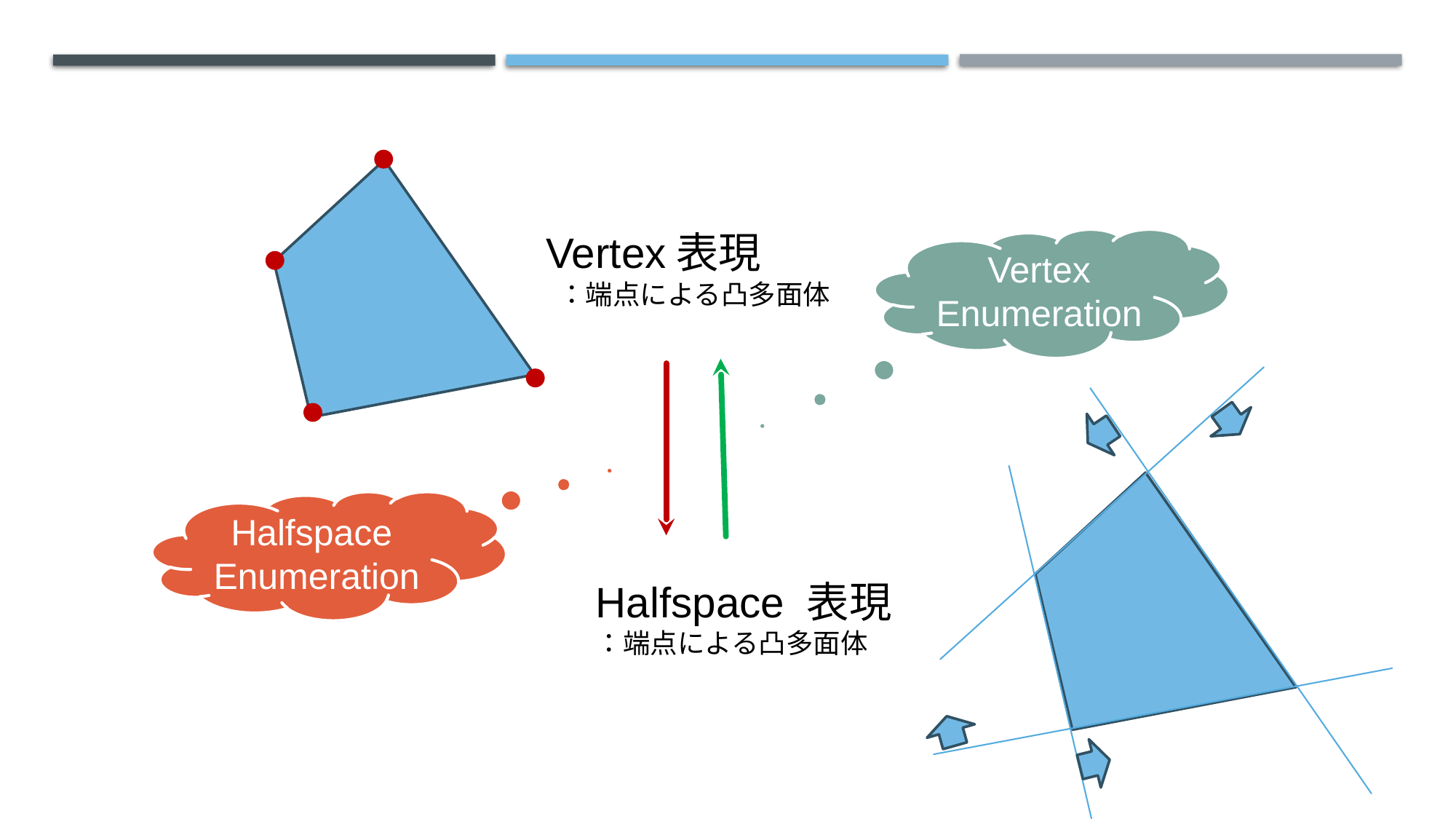

Vertex表現
 ：端点による凸多面体
Vertex
Enumeration

Halfspace
Enumeration

Halfspace 表現
：端点による凸多面体